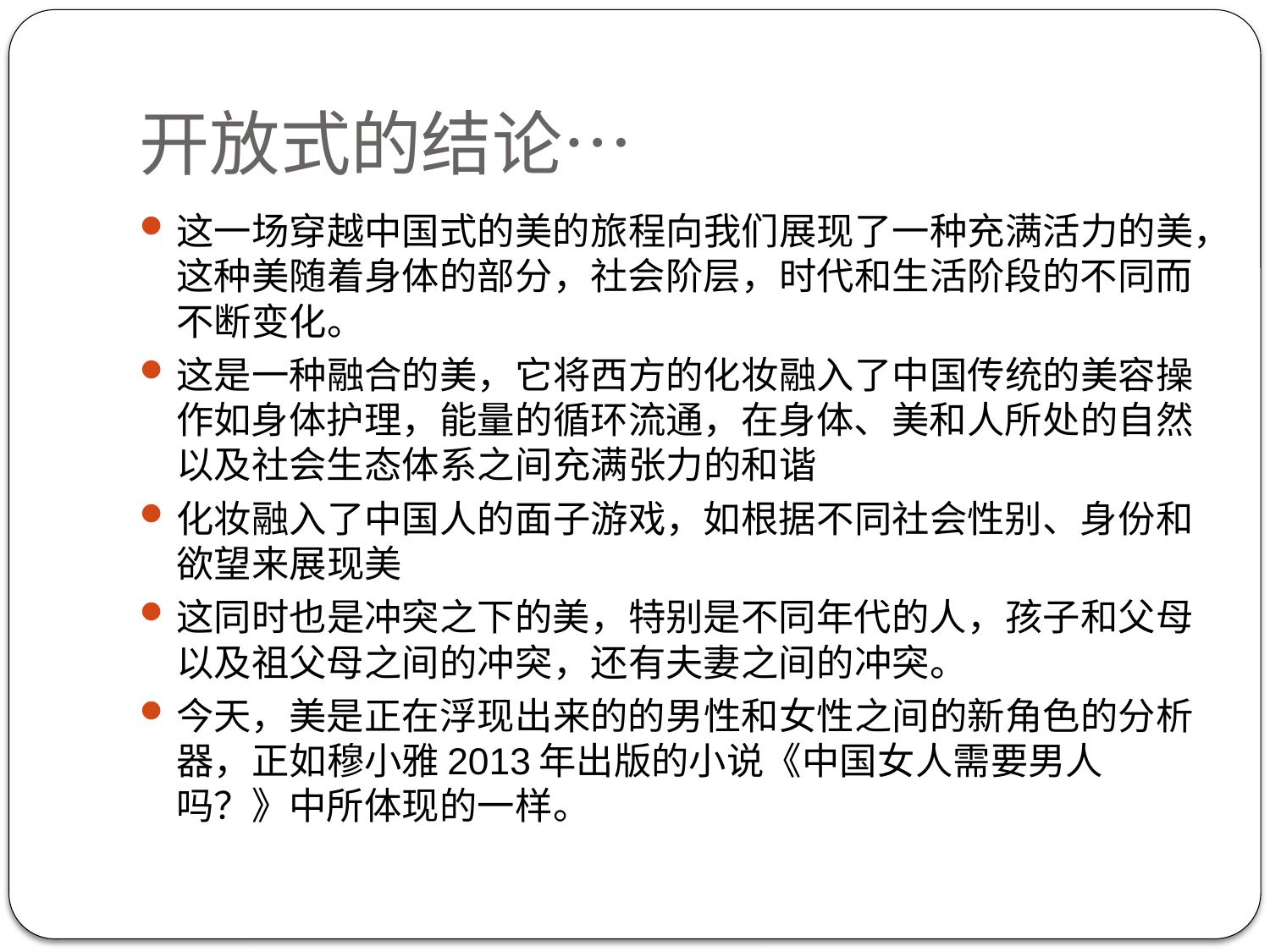

# 开放式的结论…
这一场穿越中国式的美的旅程向我们展现了一种充满活力的美，这种美随着身体的部分，社会阶层，时代和生活阶段的不同而不断变化。
这是一种融合的美，它将西方的化妆融入了中国传统的美容操作如身体护理，能量的循环流通，在身体、美和人所处的自然以及社会生态体系之间充满张力的和谐
化妆融入了中国人的面子游戏，如根据不同社会性别、身份和欲望来展现美
这同时也是冲突之下的美，特别是不同年代的人，孩子和父母以及祖父母之间的冲突，还有夫妻之间的冲突。
今天，美是正在浮现出来的的男性和女性之间的新角色的分析器，正如穆小雅2013年出版的小说《中国女人需要男人吗？》中所体现的一样。